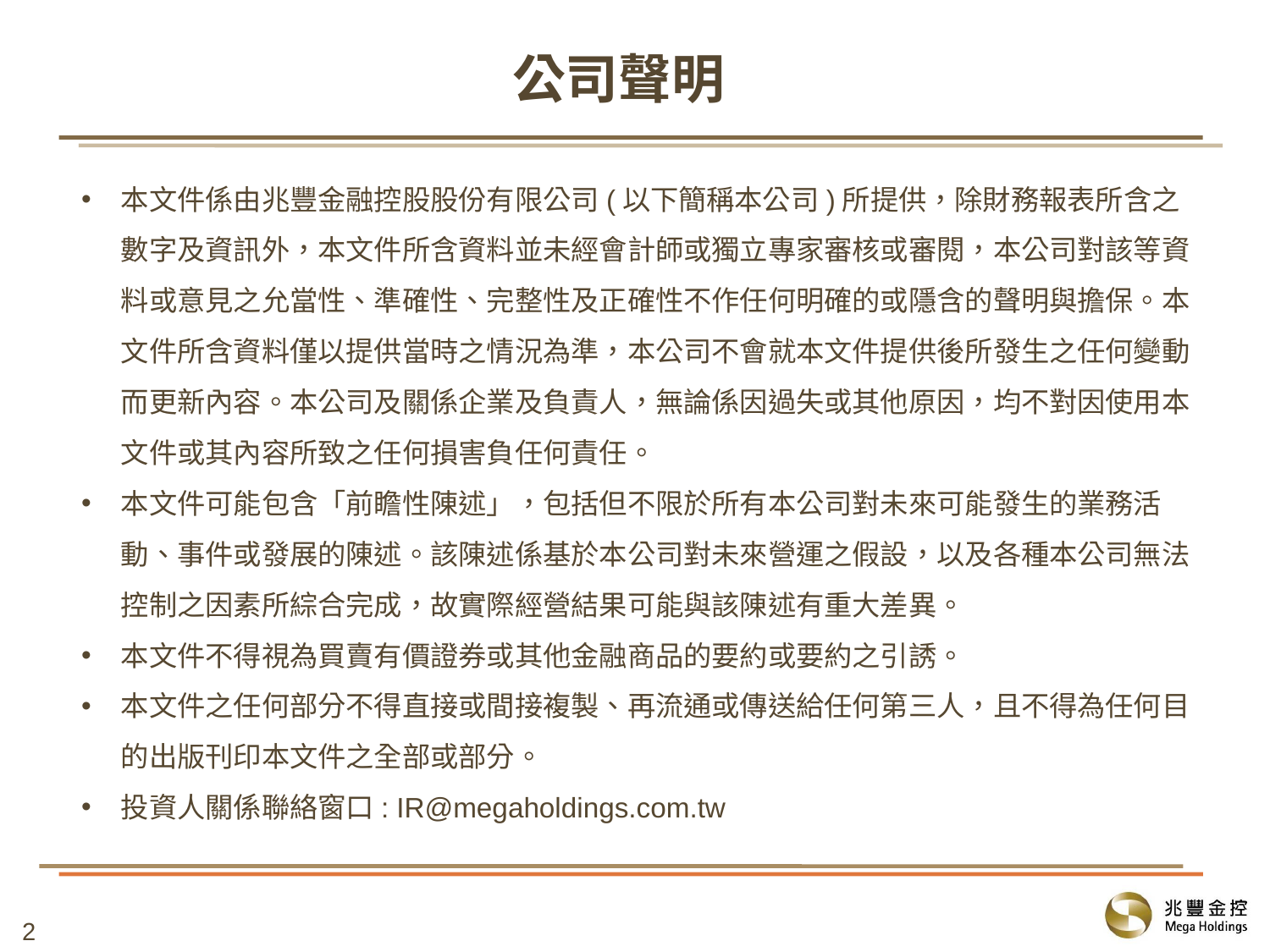

# 公司聲明
本文件係由兆豐金融控股股份有限公司(以下簡稱本公司)所提供，除財務報表所含之數字及資訊外，本文件所含資料並未經會計師或獨立專家審核或審閱，本公司對該等資料或意見之允當性、準確性、完整性及正確性不作任何明確的或隱含的聲明與擔保。本文件所含資料僅以提供當時之情況為準，本公司不會就本文件提供後所發生之任何變動而更新內容。本公司及關係企業及負責人，無論係因過失或其他原因，均不對因使用本文件或其內容所致之任何損害負任何責任。
本文件可能包含「前瞻性陳述」，包括但不限於所有本公司對未來可能發生的業務活動、事件或發展的陳述。該陳述係基於本公司對未來營運之假設，以及各種本公司無法控制之因素所綜合完成，故實際經營結果可能與該陳述有重大差異。
本文件不得視為買賣有價證券或其他金融商品的要約或要約之引誘。
本文件之任何部分不得直接或間接複製、再流通或傳送給任何第三人，且不得為任何目的出版刊印本文件之全部或部分。
投資人關係聯絡窗口: IR@megaholdings.com.tw